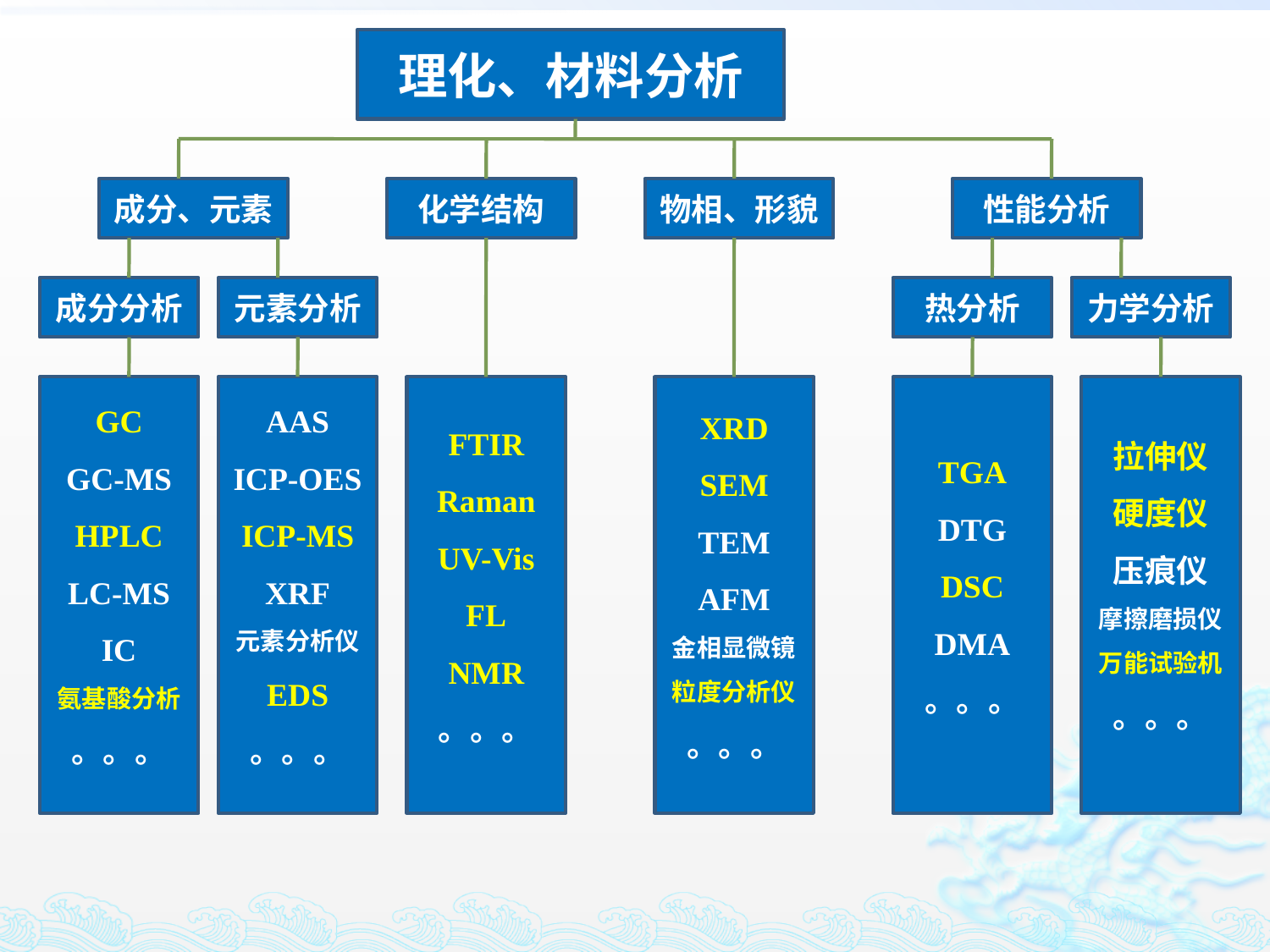

理化、材料分析
成分、元素
化学结构
物相、形貌
性能分析
成分分析
元素分析
热分析
力学分析
GC
GC-MS
HPLC
LC-MS
IC
氨基酸分析
。。。

AAS
ICP-OES
ICP-MS
XRF
元素分析仪
EDS
。。。

FTIR
Raman
UV-Vis
FL
NMR
。。。

XRD
SEM
TEM
AFM
金相显微镜
粒度分析仪
。。。

TGA
DTG
DSC
DMA
。。。

拉伸仪
硬度仪
压痕仪
摩擦磨损仪
万能试验机
。。。